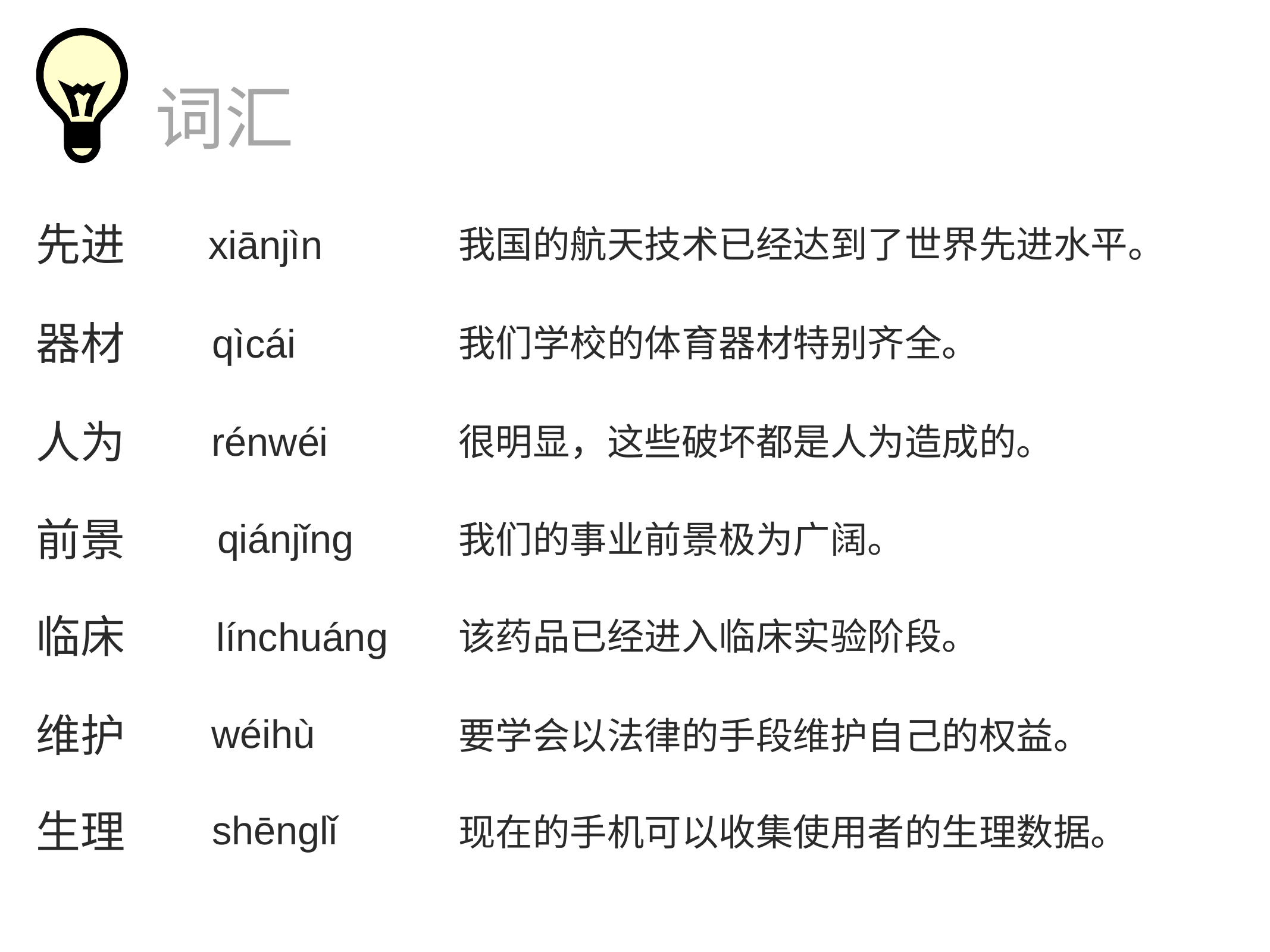

词汇
先进
xiānjìn
我国的航天技术已经达到了世界先进水平。
器材
qìcái
我们学校的体育器材特别齐全。
人为
rénwéi
很明显，这些破坏都是人为造成的。
前景
qiánjǐng
我们的事业前景极为广阔。
临床
línchuáng
该药品已经进入临床实验阶段。
维护
wéihù
要学会以法律的手段维护自己的权益。
生理
shēnglǐ
现在的手机可以收集使用者的生理数据。